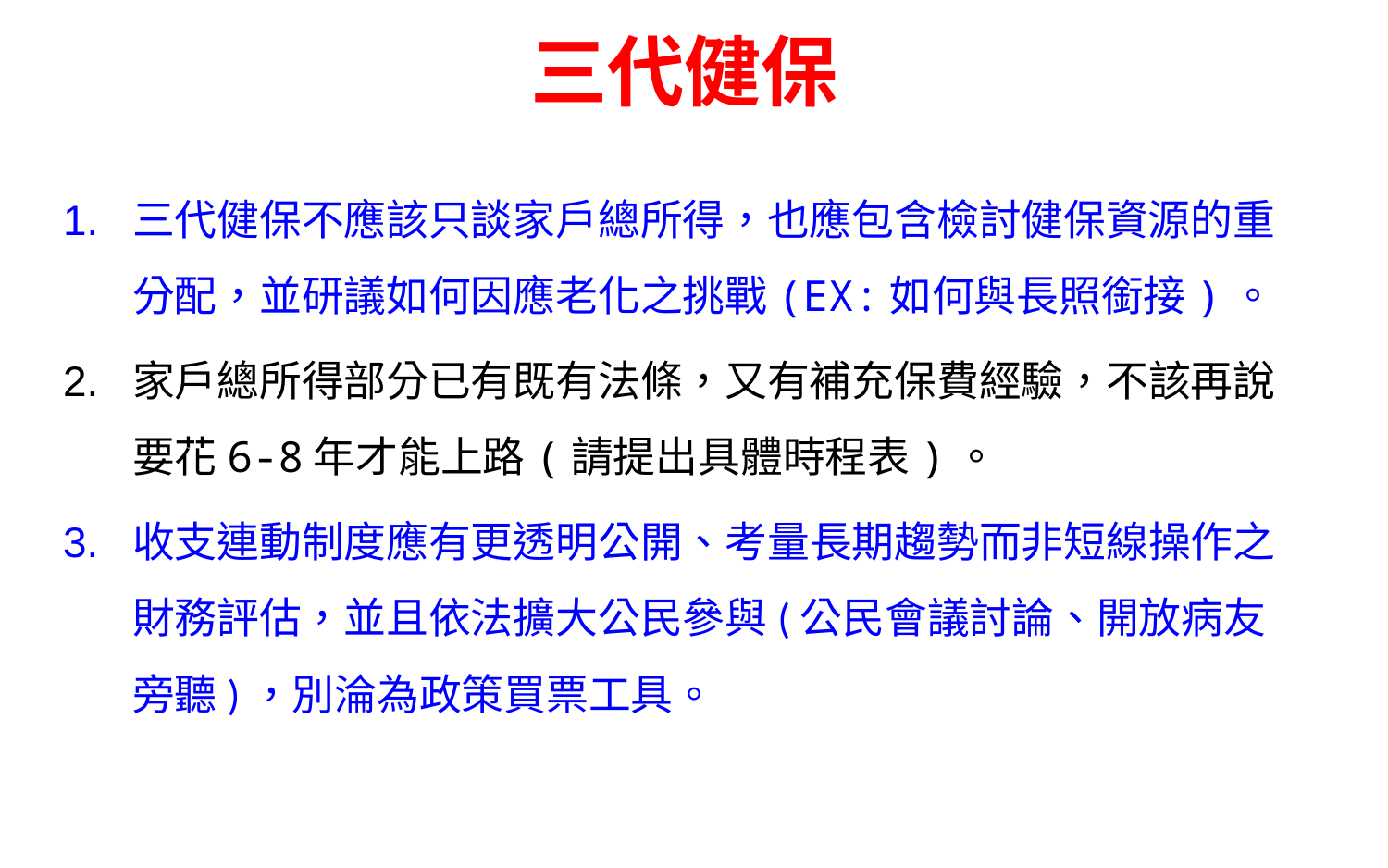

# 三代健保
三代健保不應該只談家戶總所得，也應包含檢討健保資源的重分配，並研議如何因應老化之挑戰(EX:如何與長照銜接)。
家戶總所得部分已有既有法條，又有補充保費經驗，不該再說要花6-8年才能上路(請提出具體時程表)。
收支連動制度應有更透明公開、考量長期趨勢而非短線操作之財務評估，並且依法擴大公民參與(公民會議討論、開放病友旁聽)，別淪為政策買票工具。